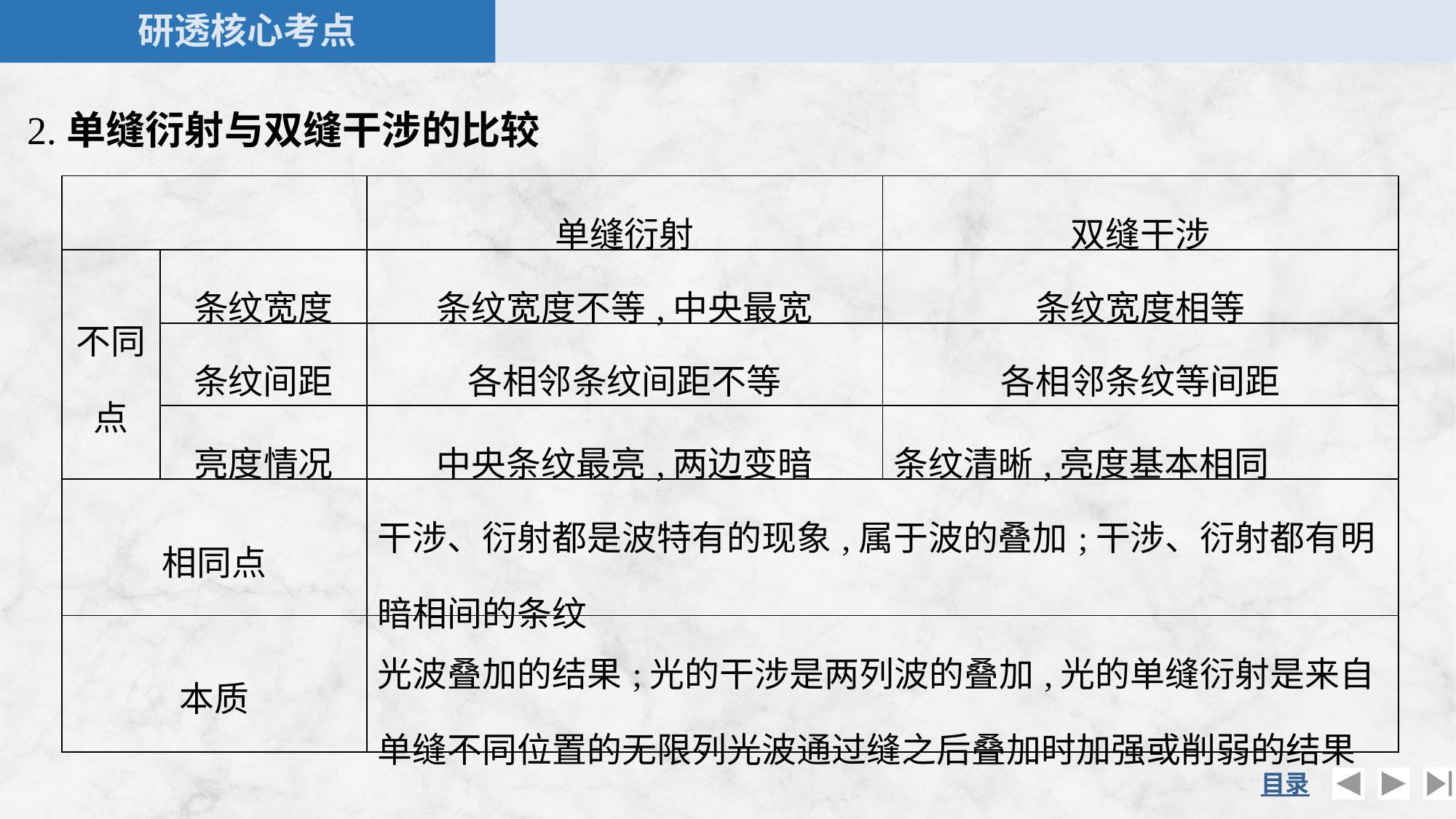

2.单缝衍射与双缝干涉的比较
|  |  | 单缝衍射 | 双缝干涉 |
| --- | --- | --- | --- |
| 不同点 | 条纹宽度 | 条纹宽度不等,中央最宽 | 条纹宽度相等 |
|  | 条纹间距 | 各相邻条纹间距不等 | 各相邻条纹等间距 |
|  | 亮度情况 | 中央条纹最亮,两边变暗 | 条纹清晰,亮度基本相同 |
| 相同点 |  | 干涉、衍射都是波特有的现象,属于波的叠加;干涉、衍射都有明暗相间的条纹 |  |
| 本质 |  | 光波叠加的结果;光的干涉是两列波的叠加,光的单缝衍射是来自单缝不同位置的无限列光波通过缝之后叠加时加强或削弱的结果 |  |